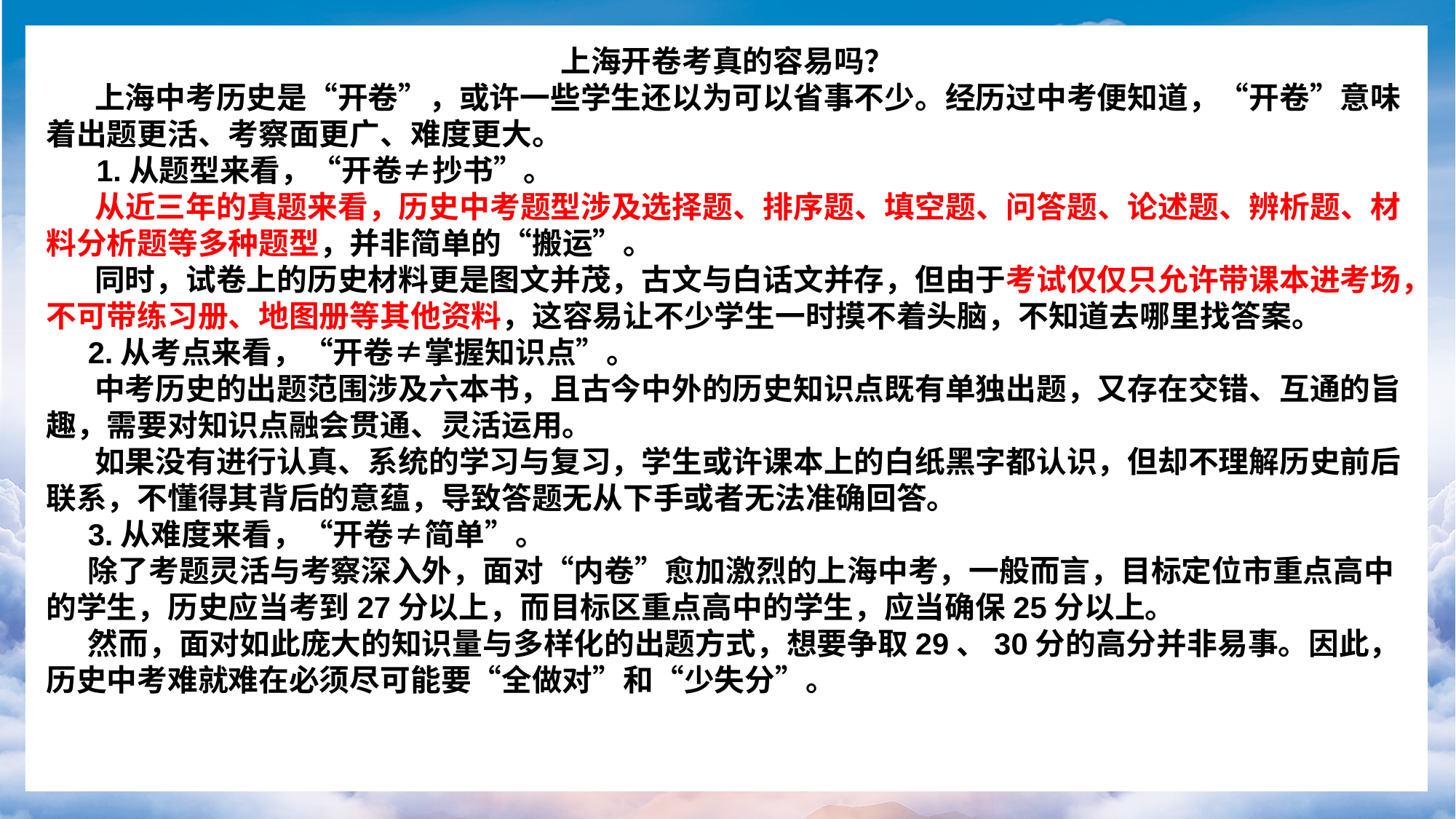

上海开卷考真的容易吗？
      上海中考历史是“开卷”，或许一些学生还以为可以省事不少。经历过中考便知道，“开卷”意味着出题更活、考察面更广、难度更大。
      1.从题型来看，“开卷≠抄书”。
      从近三年的真题来看，历史中考题型涉及选择题、排序题、填空题、问答题、论述题、辨析题、材料分析题等多种题型，并非简单的“搬运”。
      同时，试卷上的历史材料更是图文并茂，古文与白话文并存，但由于考试仅仅只允许带课本进考场，不可带练习册、地图册等其他资料，这容易让不少学生一时摸不着头脑，不知道去哪里找答案。
     2.从考点来看，“开卷≠掌握知识点”。
      中考历史的出题范围涉及六本书，且古今中外的历史知识点既有单独出题，又存在交错、互通的旨趣，需要对知识点融会贯通、灵活运用。
      如果没有进行认真、系统的学习与复习，学生或许课本上的白纸黑字都认识，但却不理解历史前后联系，不懂得其背后的意蕴，导致答题无从下手或者无法准确回答。
     3.从难度来看，“开卷≠简单”。
     除了考题灵活与考察深入外，面对“内卷”愈加激烈的上海中考，一般而言，目标定位市重点高中的学生，历史应当考到27分以上，而目标区重点高中的学生，应当确保25分以上。
     然而，面对如此庞大的知识量与多样化的出题方式，想要争取29、30分的高分并非易事。因此，历史中考难就难在必须尽可能要“全做对”和“少失分”。